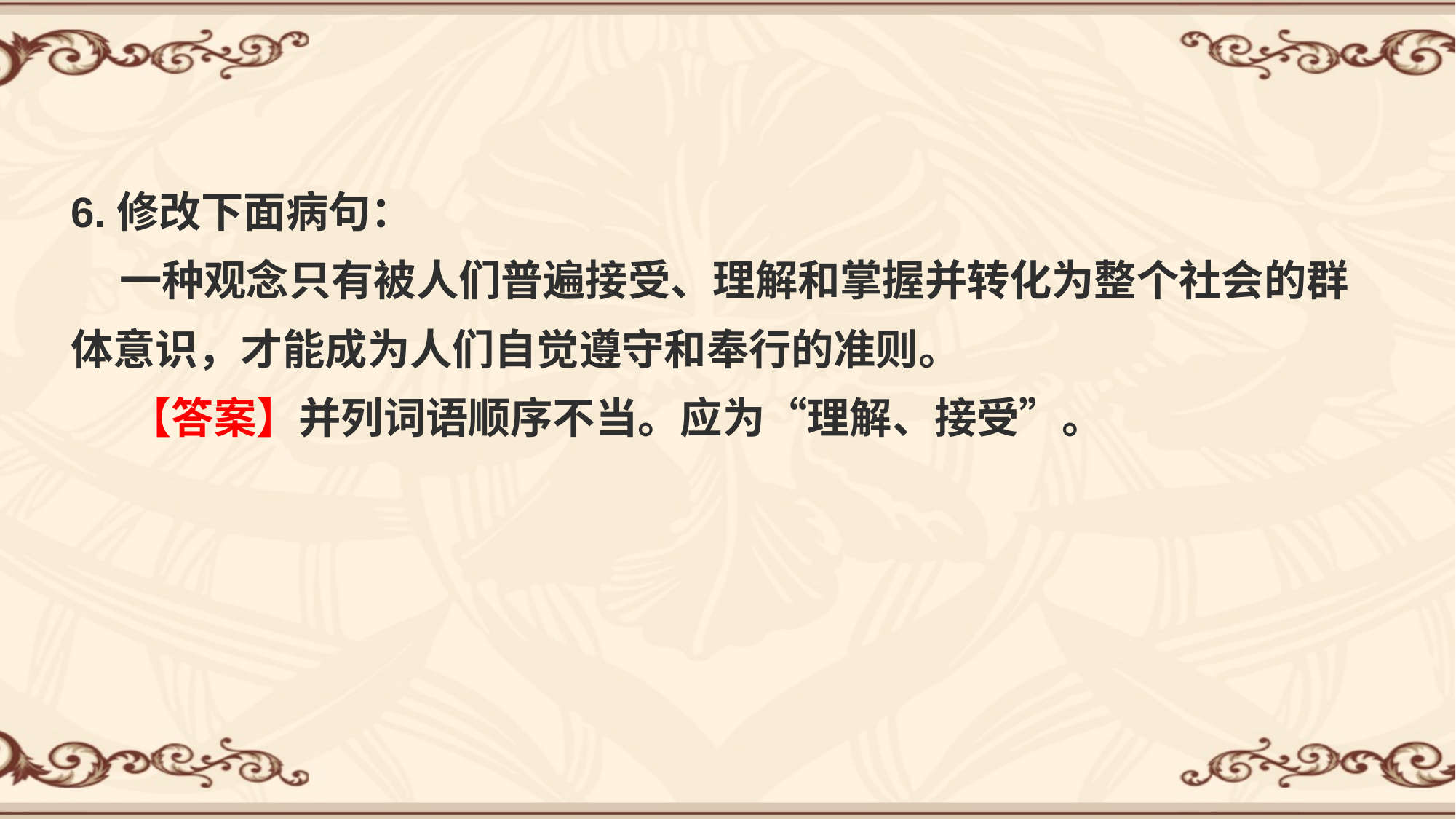

6.修改下面病句：
    一种观念只有被人们普遍接受、理解和掌握并转化为整个社会的群体意识，才能成为人们自觉遵守和奉行的准则。
     【答案】并列词语顺序不当。应为“理解、接受”。